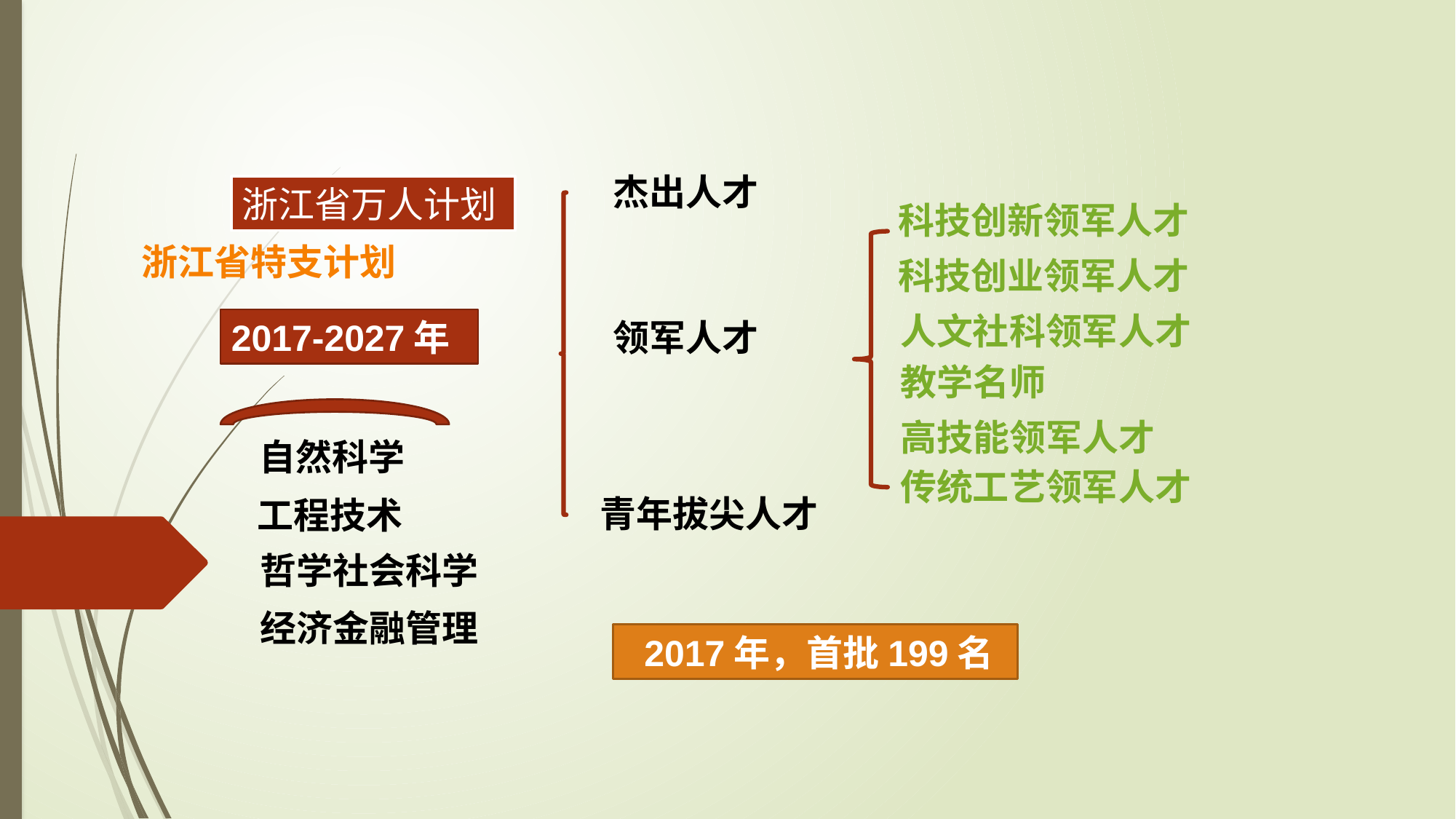

杰出人才
浙江省万人计划

科技创新领军人才

浙江省特支计划
科技创业领军人才
人文社科领军人才
2017-2027年
领军人才
教学名师

高技能领军人才
自然科学
传统工艺领军人才
青年拔尖人才
工程技术
哲学社会科学
经济金融管理
  2017年，首批199名